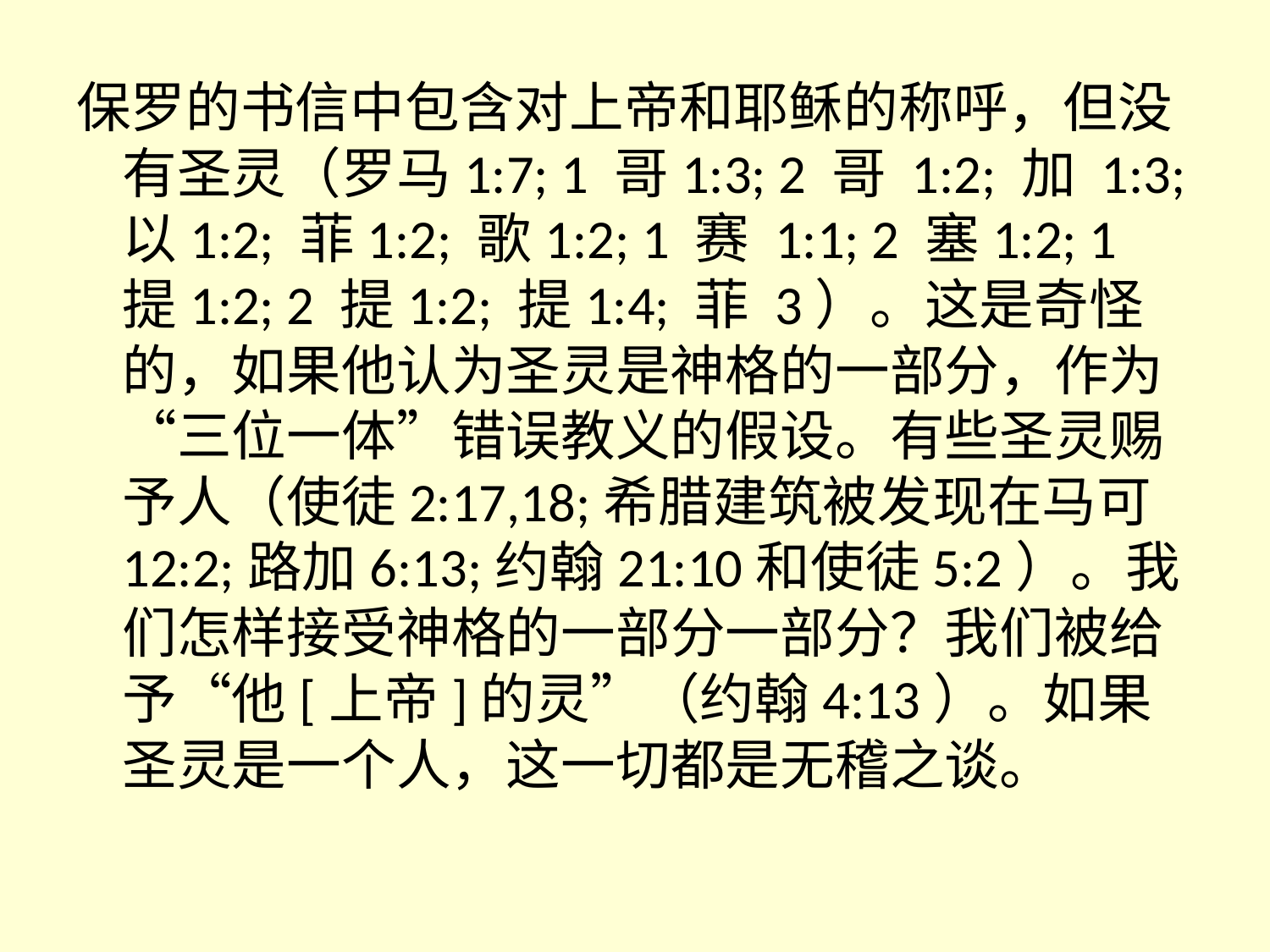

保罗的书信中包含对上帝和耶稣的称呼，但没有圣灵（罗马1:7; 1 哥1:3; 2 哥 1:2; 加 1:3; 以1:2; 菲1:2; 歌1:2; 1 赛 1:1; 2 塞1:2; 1 提1:2; 2 提1:2; 提1:4; 菲 3）。这是奇怪的，如果他认为圣灵是神格的一部分，作为“三位一体”错误教义的假设。有些圣灵赐予人（使徒2:17,18;希腊建筑被发现在马可12:2;路加6:13;约翰21:10和使徒5:2）。我们怎样接受神格的一部分一部分？我们被给予“他[上帝]的灵”（约翰4:13）。如果圣灵是一个人，这一切都是无稽之谈。